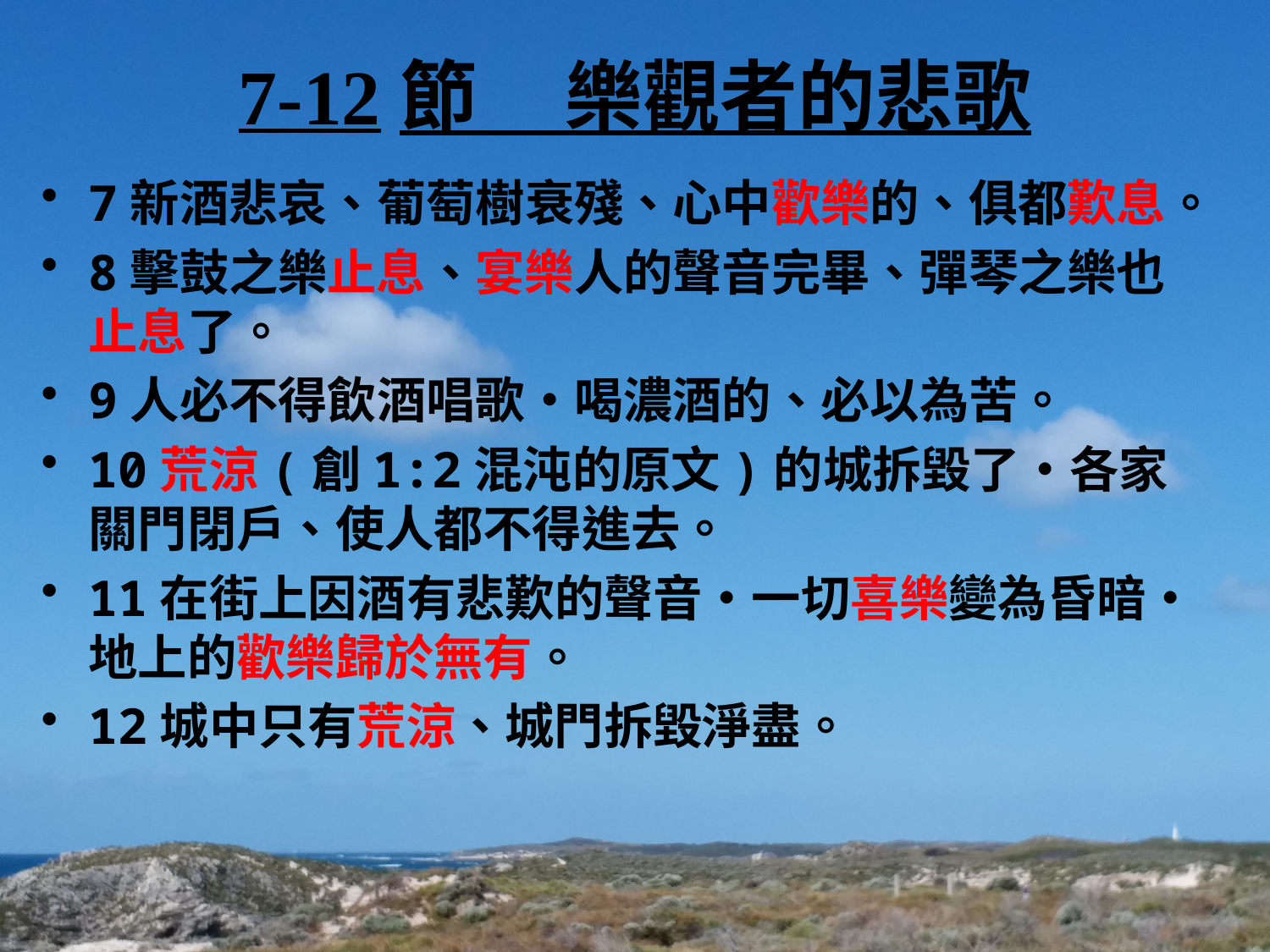

# 7-12節     樂觀者的悲歌
7新酒悲哀、葡萄樹衰殘、心中歡樂的、俱都歎息。
8擊鼓之樂止息、宴樂人的聲音完畢、彈琴之樂也止息了。
9人必不得飲酒唱歌‧喝濃酒的、必以為苦。
10荒涼(創1:2混沌的原文)的城拆毀了‧各家關門閉戶、使人都不得進去。
11在街上因酒有悲歎的聲音‧一切喜樂變為昏暗‧地上的歡樂歸於無有。
12城中只有荒涼、城門拆毀淨盡。